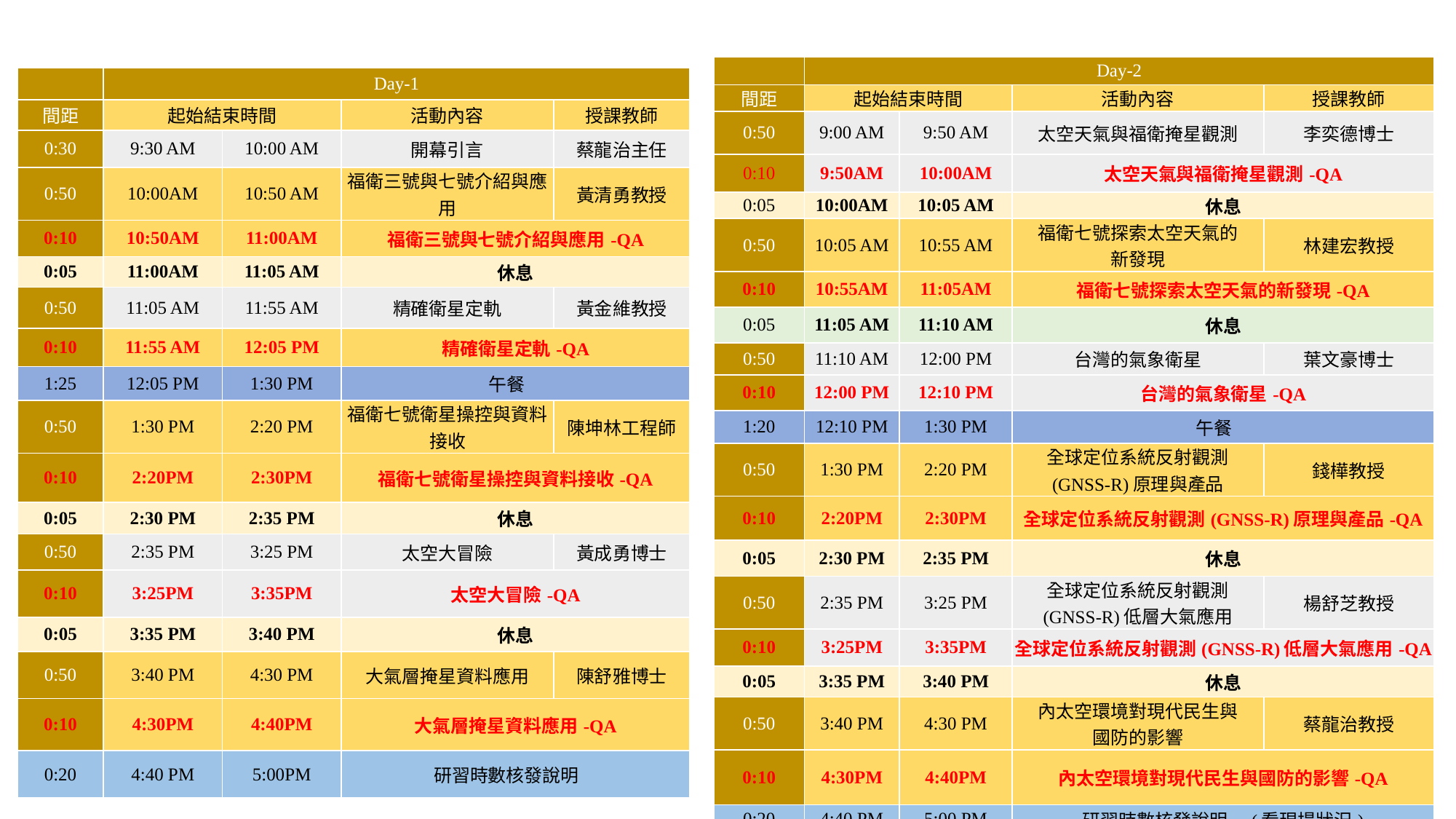

|  | Day-2 |  |  |  |
| --- | --- | --- | --- | --- |
| 間距 | 起始結束時間 |  | 活動內容 | 授課教師 |
| 0:50 | 9:00 AM | 9:50 AM | 太空天氣與福衛掩星觀測 | 李奕德博士 |
| 0:10 | 9:50AM | 10:00AM | 太空天氣與福衛掩星觀測-QA |  |
| 0:05 | 10:00AM | 10:05 AM | 休息 |  |
| 0:50 | 10:05 AM | 10:55 AM | 福衛七號探索太空天氣的 新發現 | 林建宏教授 |
| 0:10 | 10:55AM | 11:05AM | 福衛七號探索太空天氣的新發現-QA |  |
| 0:05 | 11:05 AM | 11:10 AM | 休息 |  |
| 0:50 | 11:10 AM | 12:00 PM | 台灣的氣象衛星 | 葉文豪博士 |
| 0:10 | 12:00 PM | 12:10 PM | 台灣的氣象衛星-QA |  |
| 1:20 | 12:10 PM | 1:30 PM | 午餐 |  |
| 0:50 | 1:30 PM | 2:20 PM | 全球定位系統反射觀測 (GNSS-R)原理與產品 | 錢樺教授 |
| 0:10 | 2:20PM | 2:30PM | 全球定位系統反射觀測(GNSS-R)原理與產品-QA |  |
| 0:05 | 2:30 PM | 2:35 PM | 休息 |  |
| 0:50 | 2:35 PM | 3:25 PM | 全球定位系統反射觀測 (GNSS-R)低層大氣應用 | 楊舒芝教授 |
| 0:10 | 3:25PM | 3:35PM | 全球定位系統反射觀測(GNSS-R)低層大氣應用-QA |  |
| 0:05 | 3:35 PM | 3:40 PM | 休息 |  |
| 0:50 | 3:40 PM | 4:30 PM | 內太空環境對現代民生與 國防的影響 | 蔡龍治教授 |
| 0:10 | 4:30PM | 4:40PM | 內太空環境對現代民生與國防的影響-QA |  |
| 0:20 | 4:40 PM | 5:00 PM | 研習時數核發說明　(看現場狀況) |  |
|  | Day-1 |  |  |  |
| --- | --- | --- | --- | --- |
| 間距 | 起始結束時間 |  | 活動內容 | 授課教師 |
| 0:30 | 9:30 AM | 10:00 AM | 開幕引言 | 蔡龍治主任 |
| 0:50 | 10:00AM | 10:50 AM | 福衛三號與七號介紹與應用 | 黃清勇教授 |
| 0:10 | 10:50AM | 11:00AM | 福衛三號與七號介紹與應用-QA |  |
| 0:05 | 11:00AM | 11:05 AM | 休息 |  |
| 0:50 | 11:05 AM | 11:55 AM | 精確衛星定軌 | 黃金維教授 |
| 0:10 | 11:55 AM | 12:05 PM | 精確衛星定軌-QA |  |
| 1:25 | 12:05 PM | 1:30 PM | 午餐 |  |
| 0:50 | 1:30 PM | 2:20 PM | 福衛七號衛星操控與資料接收 | 陳坤林工程師 |
| 0:10 | 2:20PM | 2:30PM | 福衛七號衛星操控與資料接收-QA |  |
| 0:05 | 2:30 PM | 2:35 PM | 休息 |  |
| 0:50 | 2:35 PM | 3:25 PM | 太空大冒險 | 黃成勇博士 |
| 0:10 | 3:25PM | 3:35PM | 太空大冒險-QA |  |
| 0:05 | 3:35 PM | 3:40 PM | 休息 |  |
| 0:50 | 3:40 PM | 4:30 PM | 大氣層掩星資料應用 | 陳舒雅博士 |
| 0:10 | 4:30PM | 4:40PM | 大氣層掩星資料應用-QA |  |
| 0:20 | 4:40 PM | 5:00PM | 研習時數核發說明 |  |